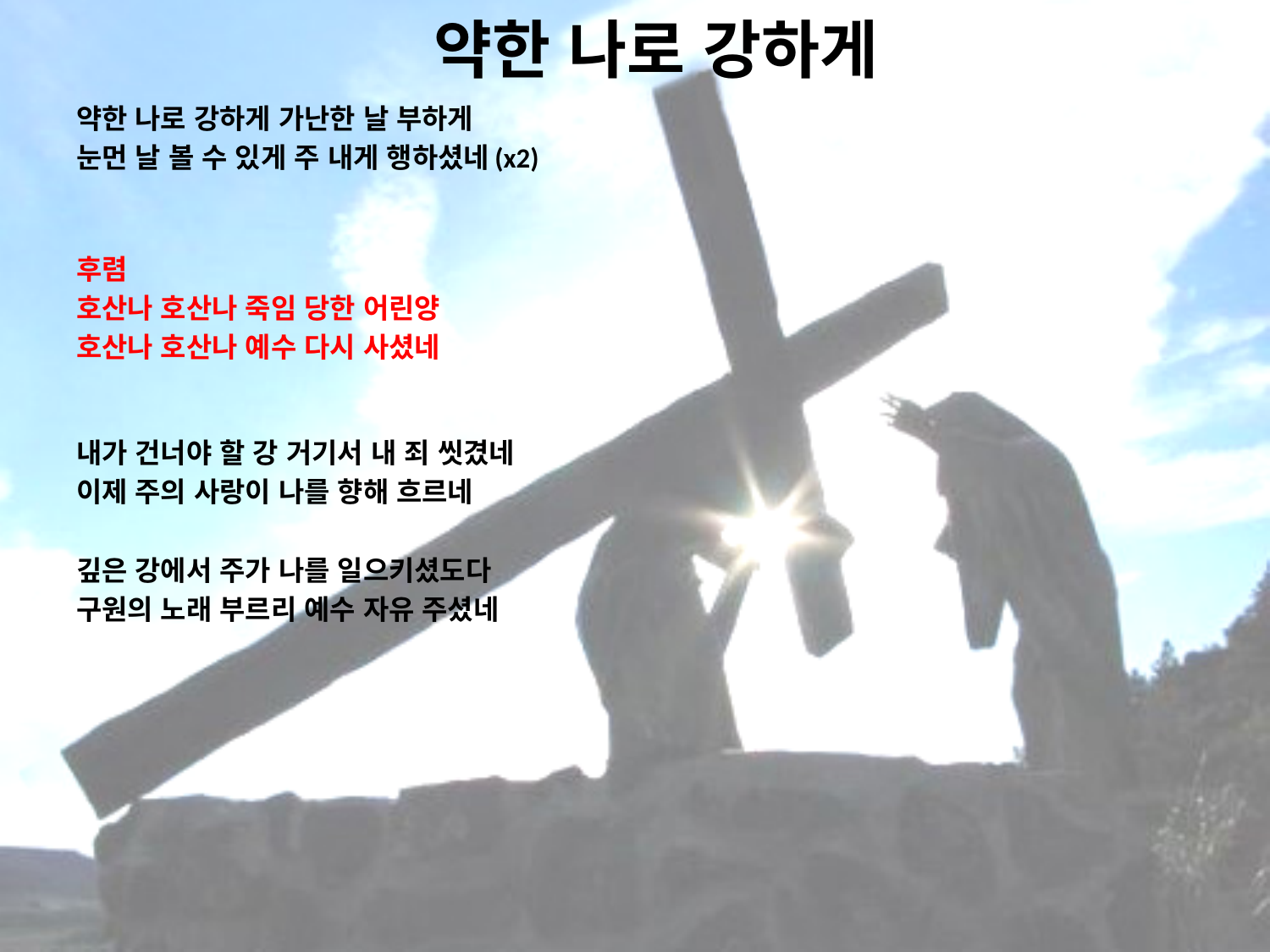

약한 나로 강하게
약한 나로 강하게 가난한 날 부하게
눈먼 날 볼 수 있게 주 내게 행하셨네(x2)

후렴
호산나 호산나 죽임 당한 어린양
호산나 호산나 예수 다시 사셨네
내가 건너야 할 강 거기서 내 죄 씻겼네
이제 주의 사랑이 나를 향해 흐르네

깊은 강에서 주가 나를 일으키셨도다
구원의 노래 부르리 예수 자유 주셨네